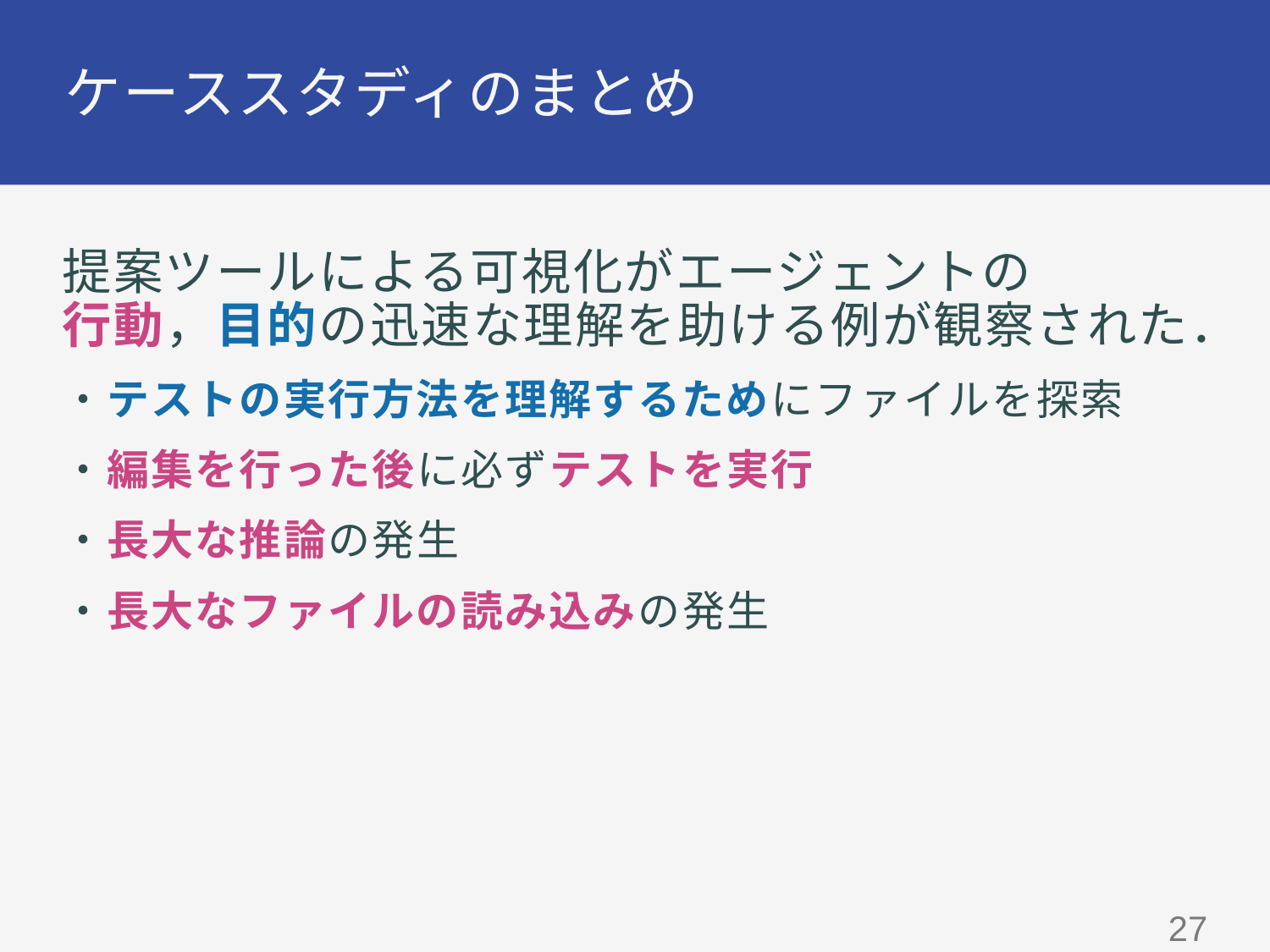

# ケーススタディのまとめ
提案ツールによる可視化がエージェントの
行動，目的の迅速な理解を助ける例が観察された．
・テストの実行方法を理解するためにファイルを探索
・編集を行った後に必ずテストを実行
・長大な推論の発生
・長大なファイルの読み込みの発生
27